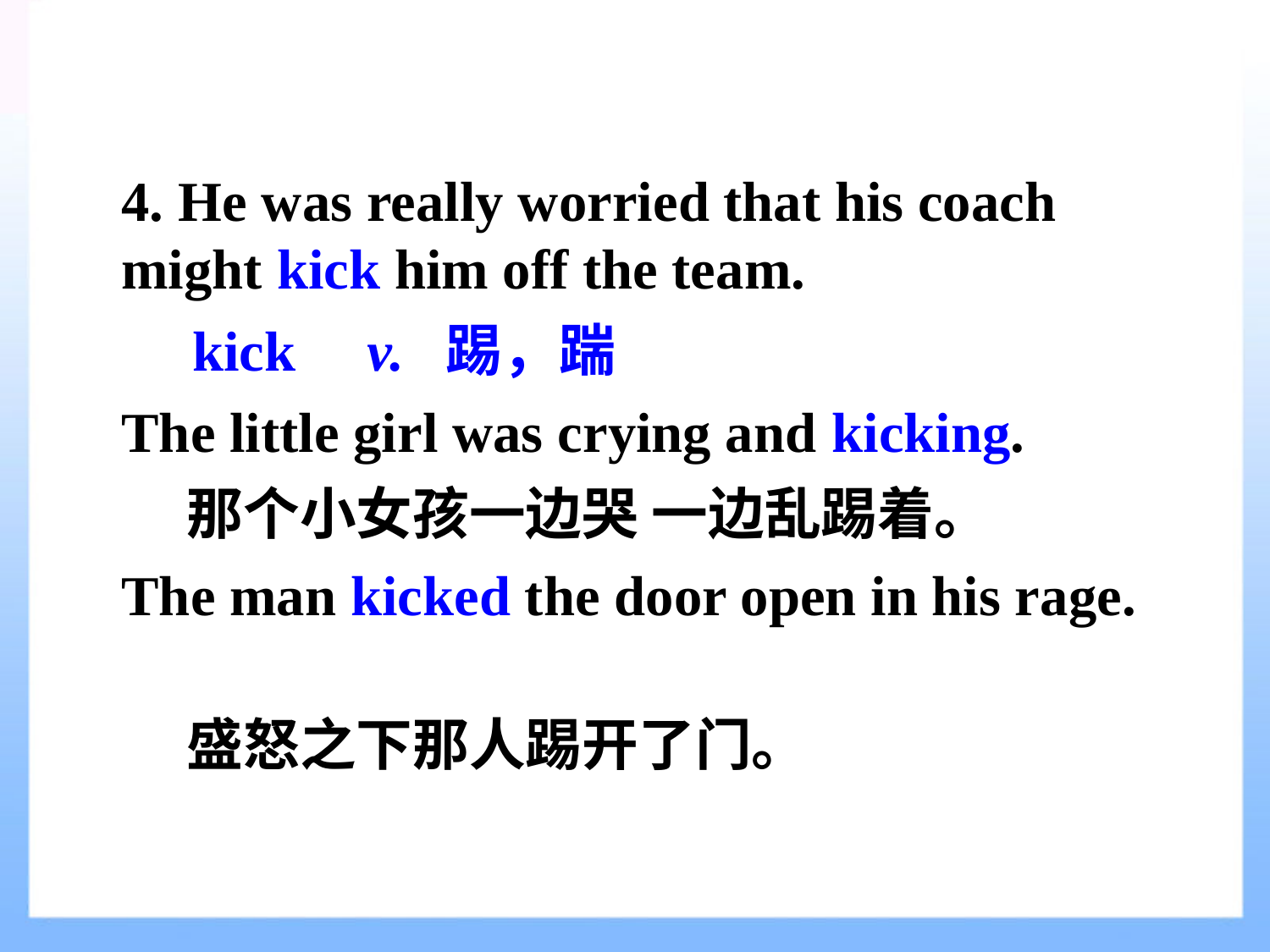

4. He was really worried that his coach might kick him off the team.
     kick     v.  踢，踹
The little girl was crying and kicking.
    那个小女孩一边哭 一边乱踢着。
The man kicked the door open in his rage.
    盛怒之下那人踢开了门。